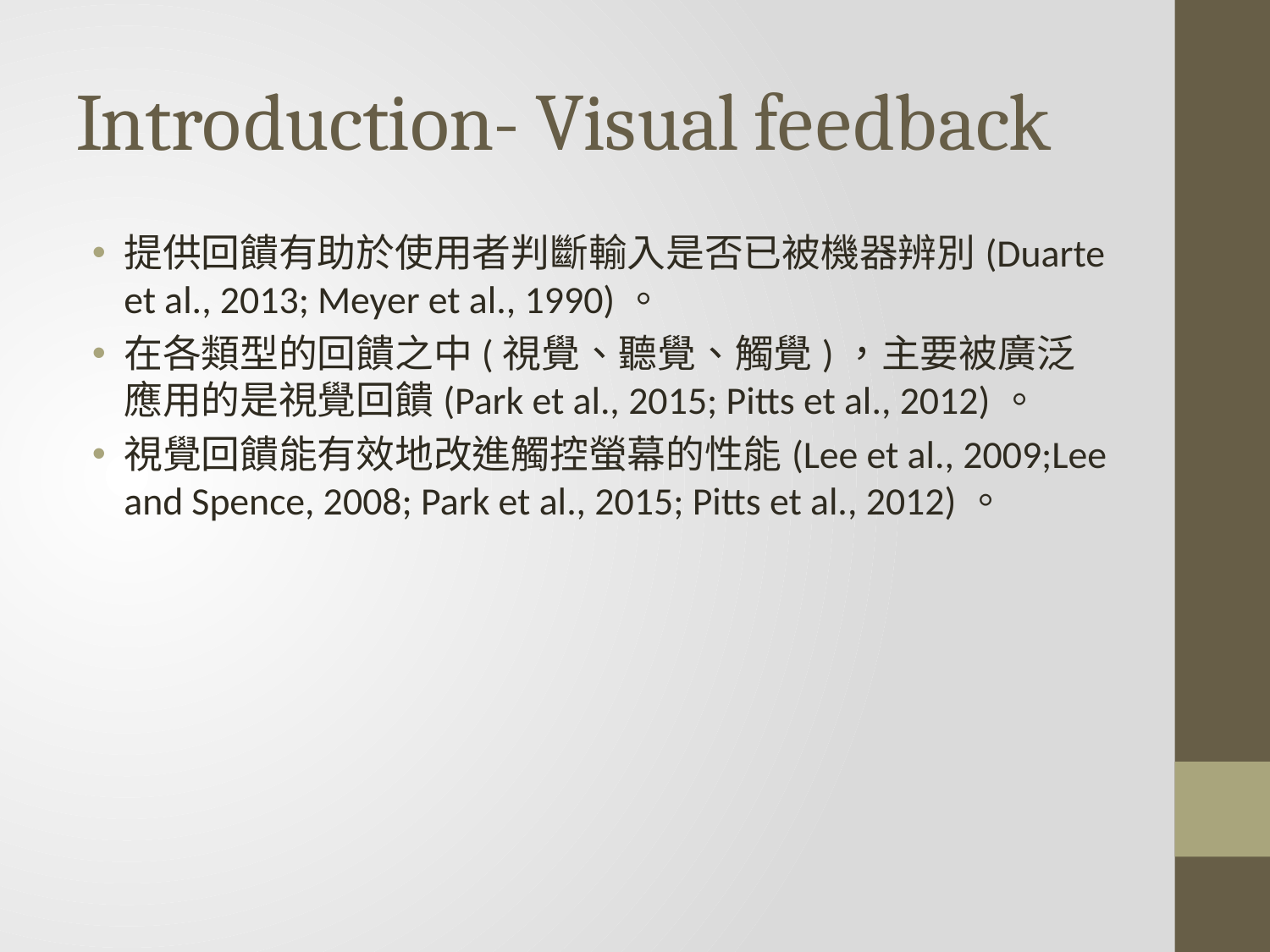

# Introduction- Visual feedback
提供回饋有助於使用者判斷輸入是否已被機器辨別(Duarte et al., 2013; Meyer et al., 1990)。
在各類型的回饋之中(視覺、聽覺、觸覺)，主要被廣泛應用的是視覺回饋(Park et al., 2015; Pitts et al., 2012)。
視覺回饋能有效地改進觸控螢幕的性能(Lee et al., 2009;Lee and Spence, 2008; Park et al., 2015; Pitts et al., 2012)。